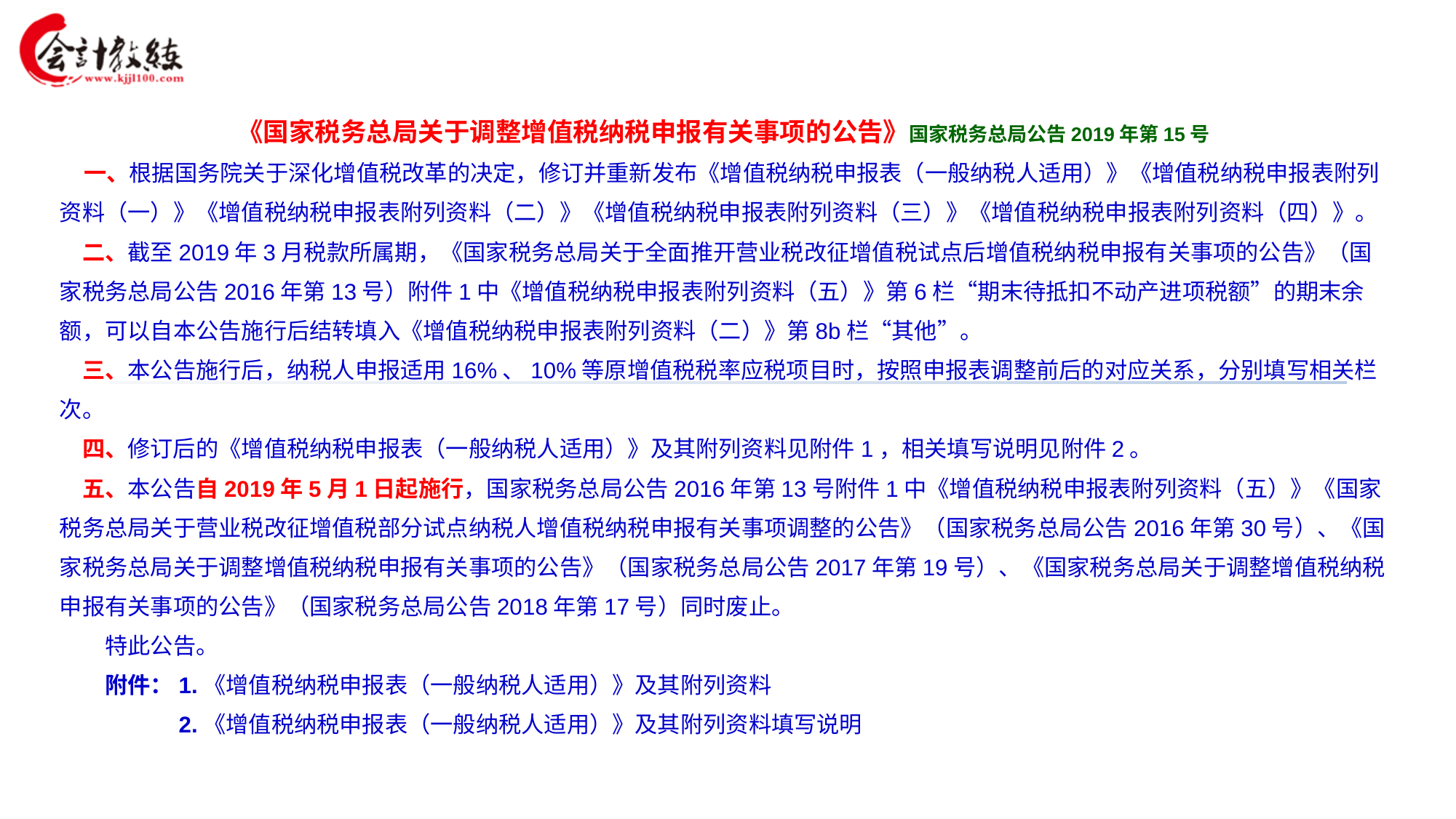

《国家税务总局关于调整增值税纳税申报有关事项的公告》国家税务总局公告2019年第15号
　一、根据国务院关于深化增值税改革的决定，修订并重新发布《增值税纳税申报表（一般纳税人适用）》《增值税纳税申报表附列资料（一）》《增值税纳税申报表附列资料（二）》《增值税纳税申报表附列资料（三）》《增值税纳税申报表附列资料（四）》。
　二、截至2019年3月税款所属期，《国家税务总局关于全面推开营业税改征增值税试点后增值税纳税申报有关事项的公告》（国家税务总局公告2016年第13号）附件1中《增值税纳税申报表附列资料（五）》第6栏“期末待抵扣不动产进项税额”的期末余额，可以自本公告施行后结转填入《增值税纳税申报表附列资料（二）》第8b栏“其他”。
　三、本公告施行后，纳税人申报适用16%、10%等原增值税税率应税项目时，按照申报表调整前后的对应关系，分别填写相关栏次。
　四、修订后的《增值税纳税申报表（一般纳税人适用）》及其附列资料见附件1，相关填写说明见附件2。
　五、本公告自2019年5月1日起施行，国家税务总局公告2016年第13号附件1中《增值税纳税申报表附列资料（五）》《国家税务总局关于营业税改征增值税部分试点纳税人增值税纳税申报有关事项调整的公告》（国家税务总局公告2016年第30号）、《国家税务总局关于调整增值税纳税申报有关事项的公告》（国家税务总局公告2017年第19号）、《国家税务总局关于调整增值税纳税申报有关事项的公告》（国家税务总局公告2018年第17号）同时废止。
　　特此公告。
　　附件：1.《增值税纳税申报表（一般纳税人适用）》及其附列资料
　　　　　2.《增值税纳税申报表（一般纳税人适用）》及其附列资料填写说明